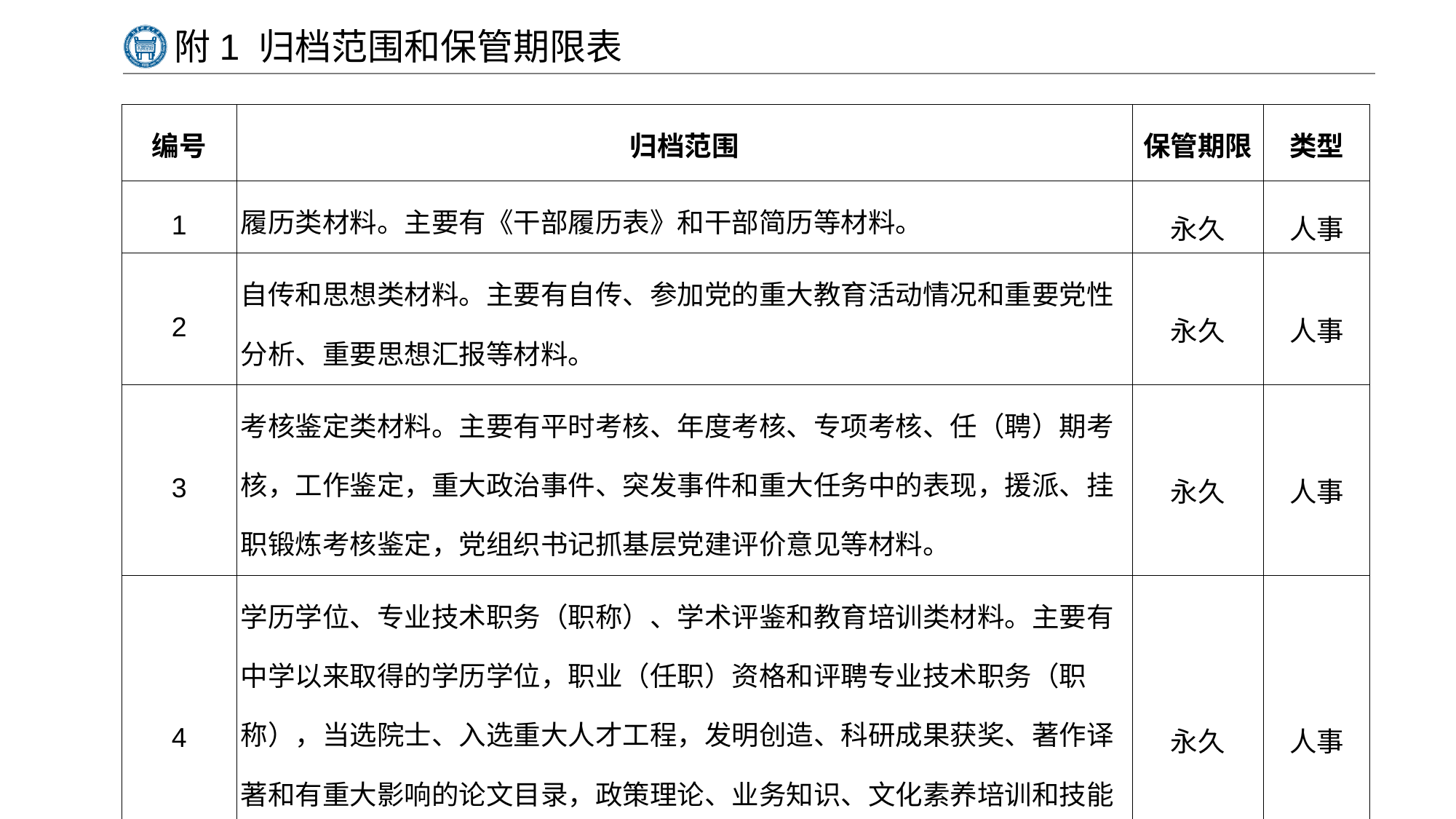

# 附1 归档范围和保管期限表
| 编号 | 归档范围 | 保管期限 | 类型 |
| --- | --- | --- | --- |
| 1 | 履历类材料。主要有《干部履历表》和干部简历等材料。 | 永久 | 人事 |
| 2 | 自传和思想类材料。主要有自传、参加党的重大教育活动情况和重要党性分析、重要思想汇报等材料。 | 永久 | 人事 |
| 3 | 考核鉴定类材料。主要有平时考核、年度考核、专项考核、任（聘）期考核，工作鉴定，重大政治事件、突发事件和重大任务中的表现，援派、挂职锻炼考核鉴定，党组织书记抓基层党建评价意见等材料。 | 永久 | 人事 |
| 4 | 学历学位、专业技术职务（职称）、学术评鉴和教育培训类材料。主要有中学以来取得的学历学位，职业（任职）资格和评聘专业技术职务（职称），当选院士、入选重大人才工程，发明创造、科研成果获奖、著作译著和有重大影响的论文目录，政策理论、业务知识、文化素养培训和技能训练情况等材料。 | 永久 | 人事 |